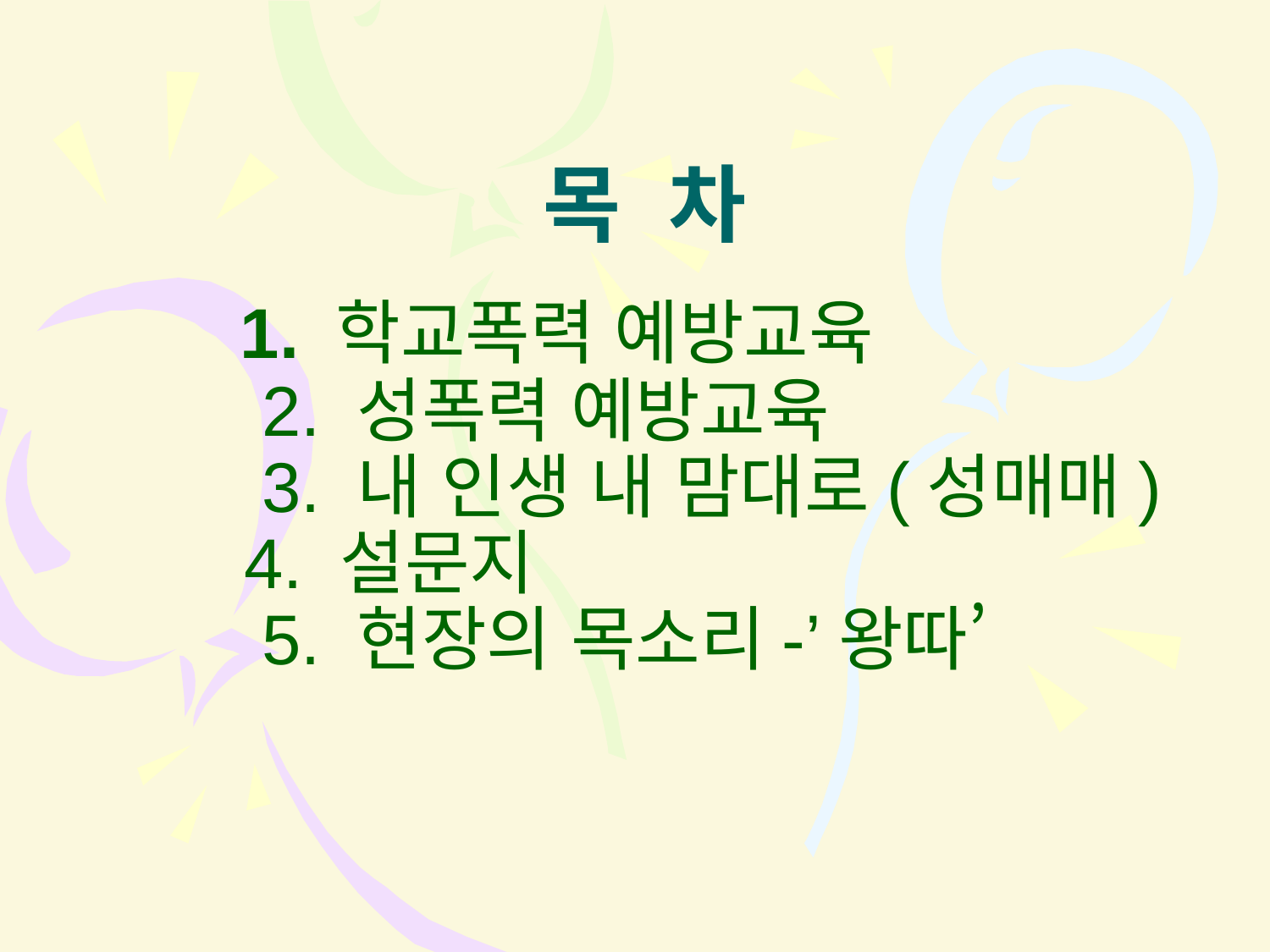

목  차
# 1. 학교폭력 예방교육 2. 성폭력 예방교육 3. 내 인생 내 맘대로(성매매) 4. 설문지 5. 현장의 목소리-’왕따’